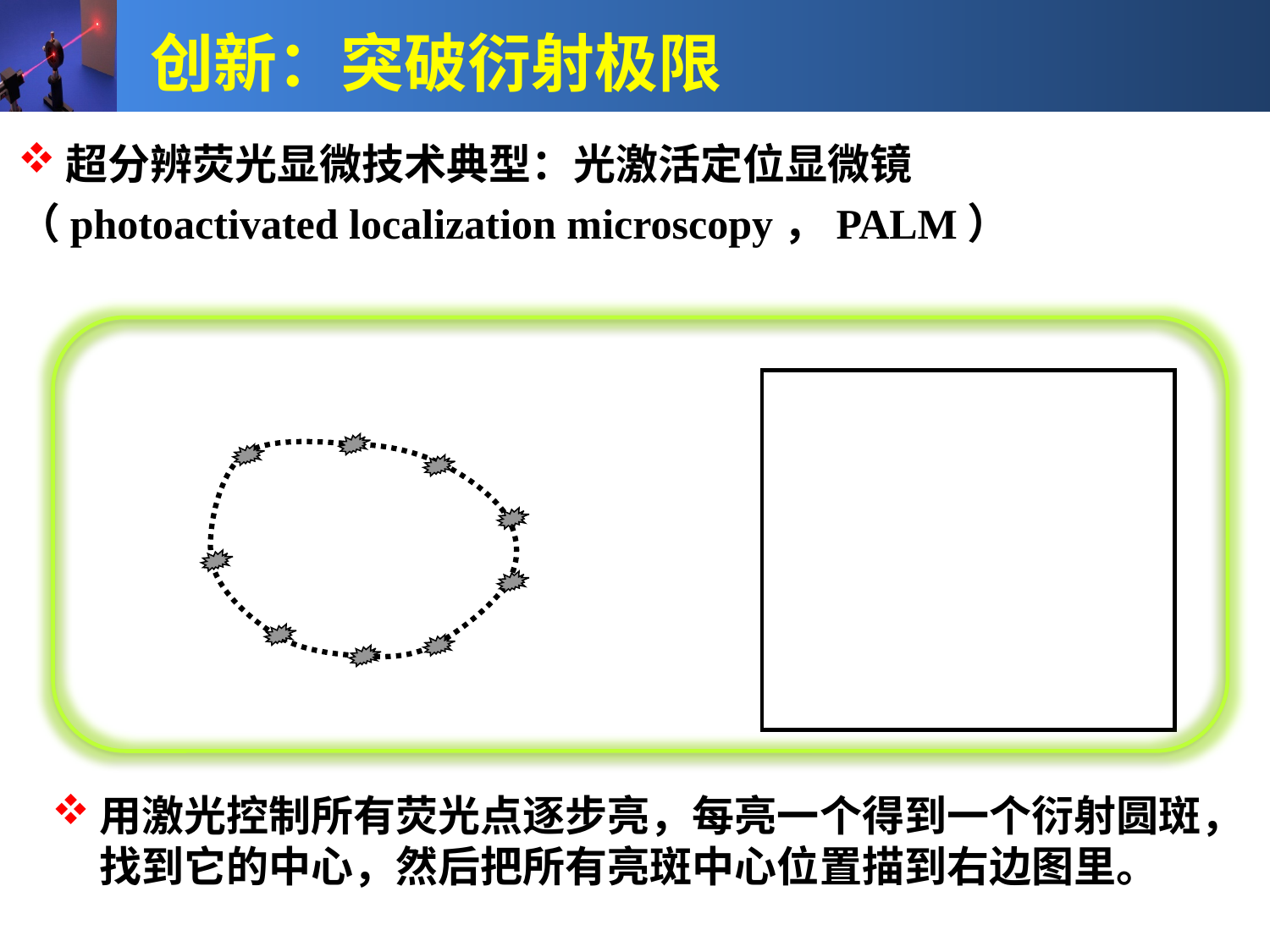

创新：突破衍射极限
超分辨荧光显微技术典型：光激活定位显微镜
（photoactivated localization microscopy，PALM）

用激光控制所有荧光点逐步亮，每亮一个得到一个衍射圆斑，找到它的中心，然后把所有亮斑中心位置描到右边图里。